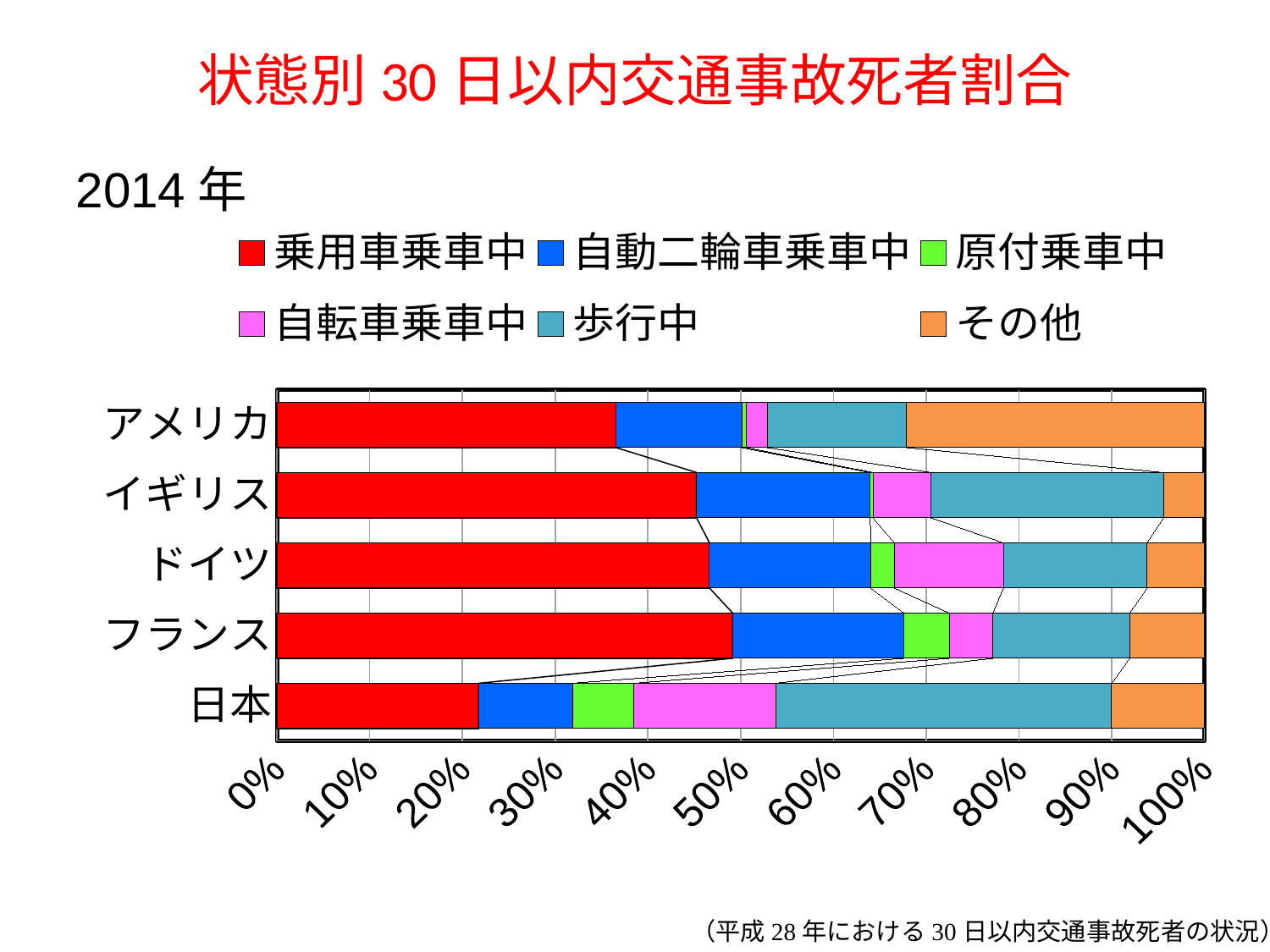

# 状態別30日以内交通事故死者割合
2014年

### Chart

| Category | 乗用車乗車中 | 自動二輪車乗車中 | 原付乗車中 | 自転車乗車中 | 歩行中 | その他 |
|---|---|---|---|---|---|---|
| 日本 | 1053.0 | 489.0 | 321.0 | 738.0 | 1753.0 | 484.0 |
| フランス | 1663.0 | 625.0 | 165.0 | 159.0 | 499.0 | 273.0 |
| ドイツ | 1575.0 | 587.0 | 87.0 | 396.0 | 523.0 | 209.0 |
| イギリス | 839.0 | 347.0 | 6.0 | 116.0 | 464.0 | 82.0 |
| アメリカ | 11947.0 | 4422.0 | 172.0 | 729.0 | 4910.0 | 10483.0 |
（平成28年における30日以内交通事故死者の状況）